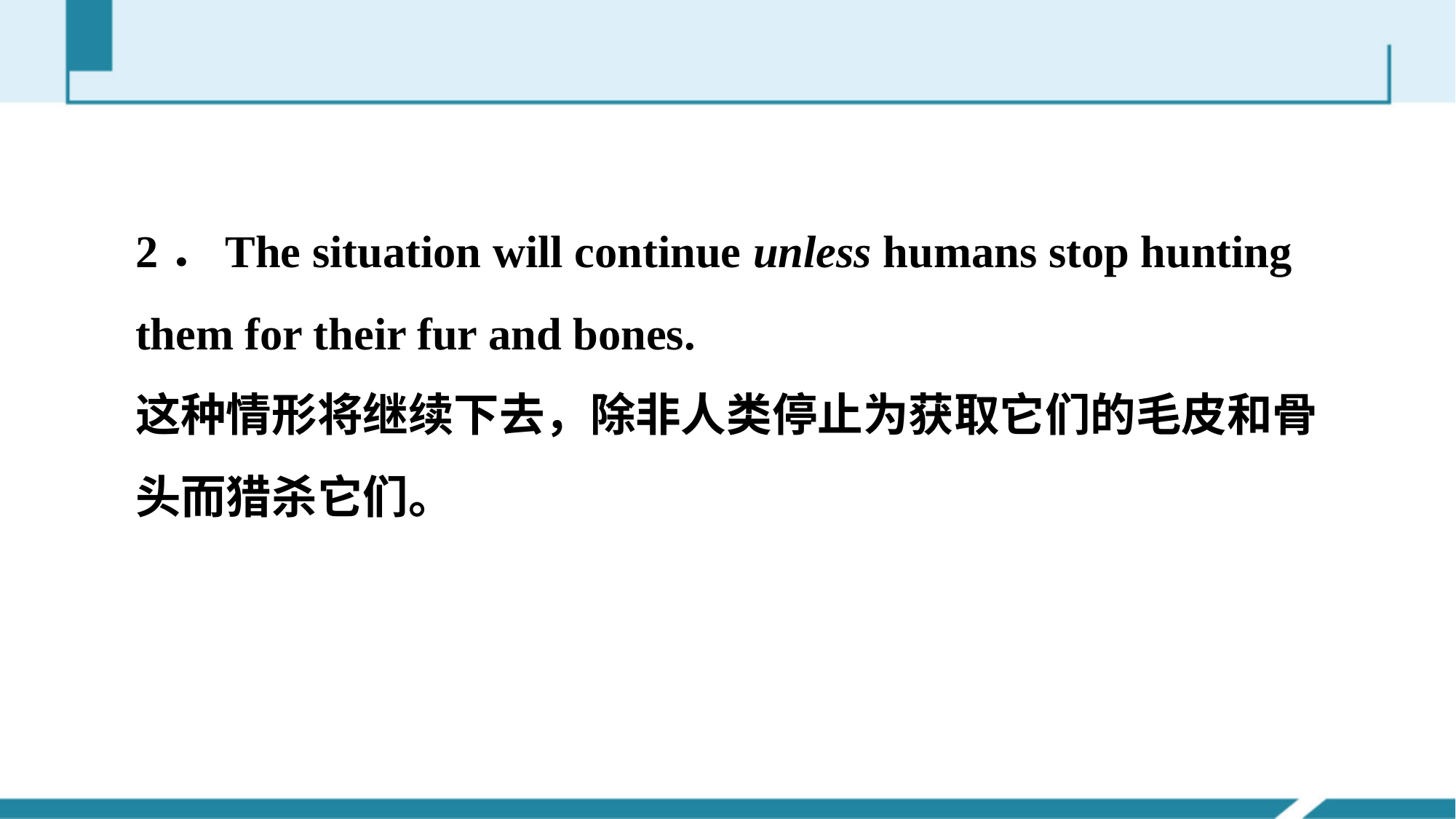

2．The situation will continue unless humans stop hunting
them for their fur and bones.
这种情形将继续下去，除非人类停止为获取它们的毛皮和骨
头而猎杀它们。